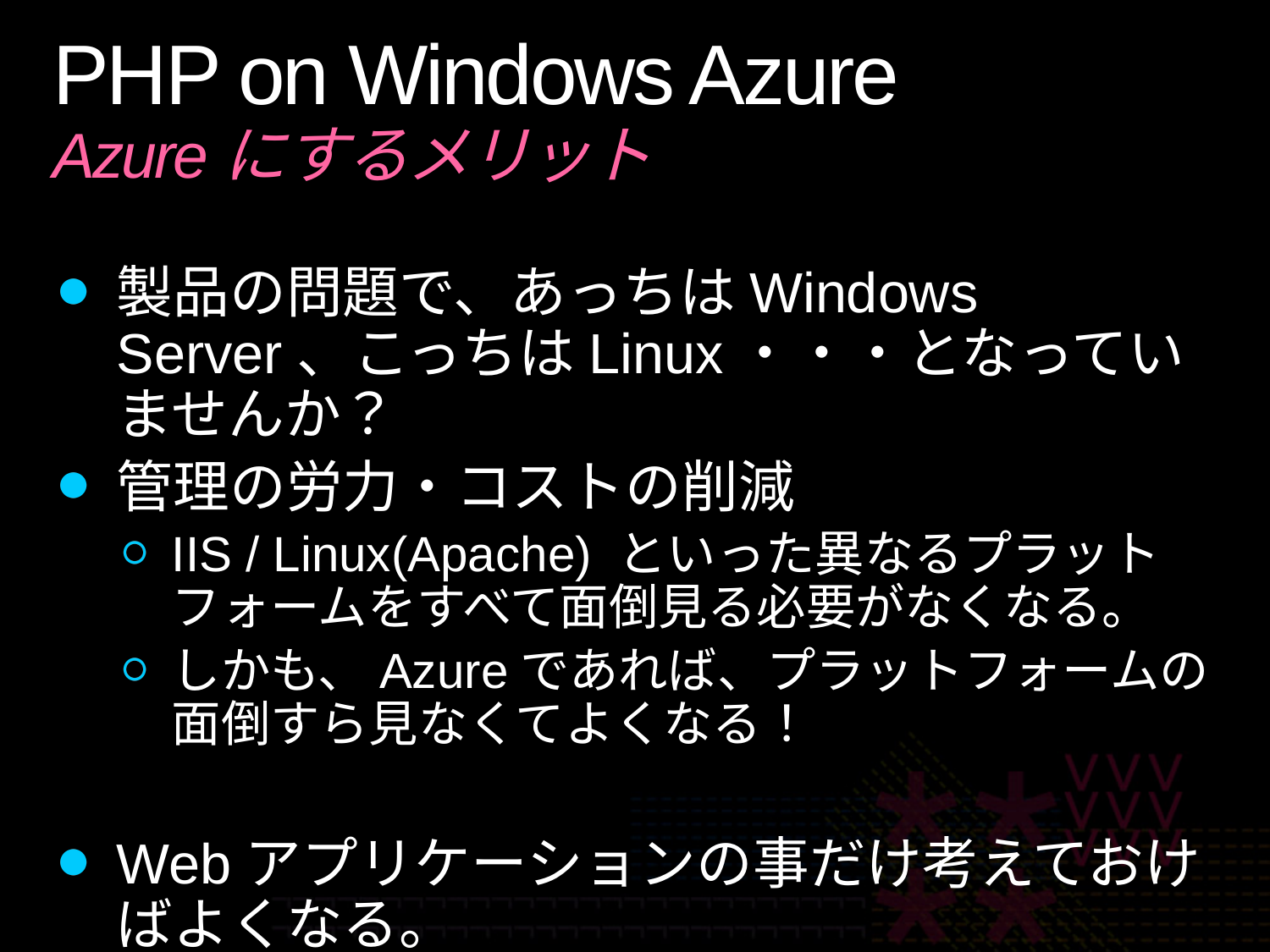

# PHP on Windows Azure Azureにするメリット
製品の問題で、あっちはWindows Server、こっちはLinux・・・となっていませんか？
管理の労力・コストの削減
IIS / Linux(Apache) といった異なるプラットフォームをすべて面倒見る必要がなくなる。
しかも、Azureであれば、プラットフォームの面倒すら見なくてよくなる！

Webアプリケーションの事だけ考えておけばよくなる。